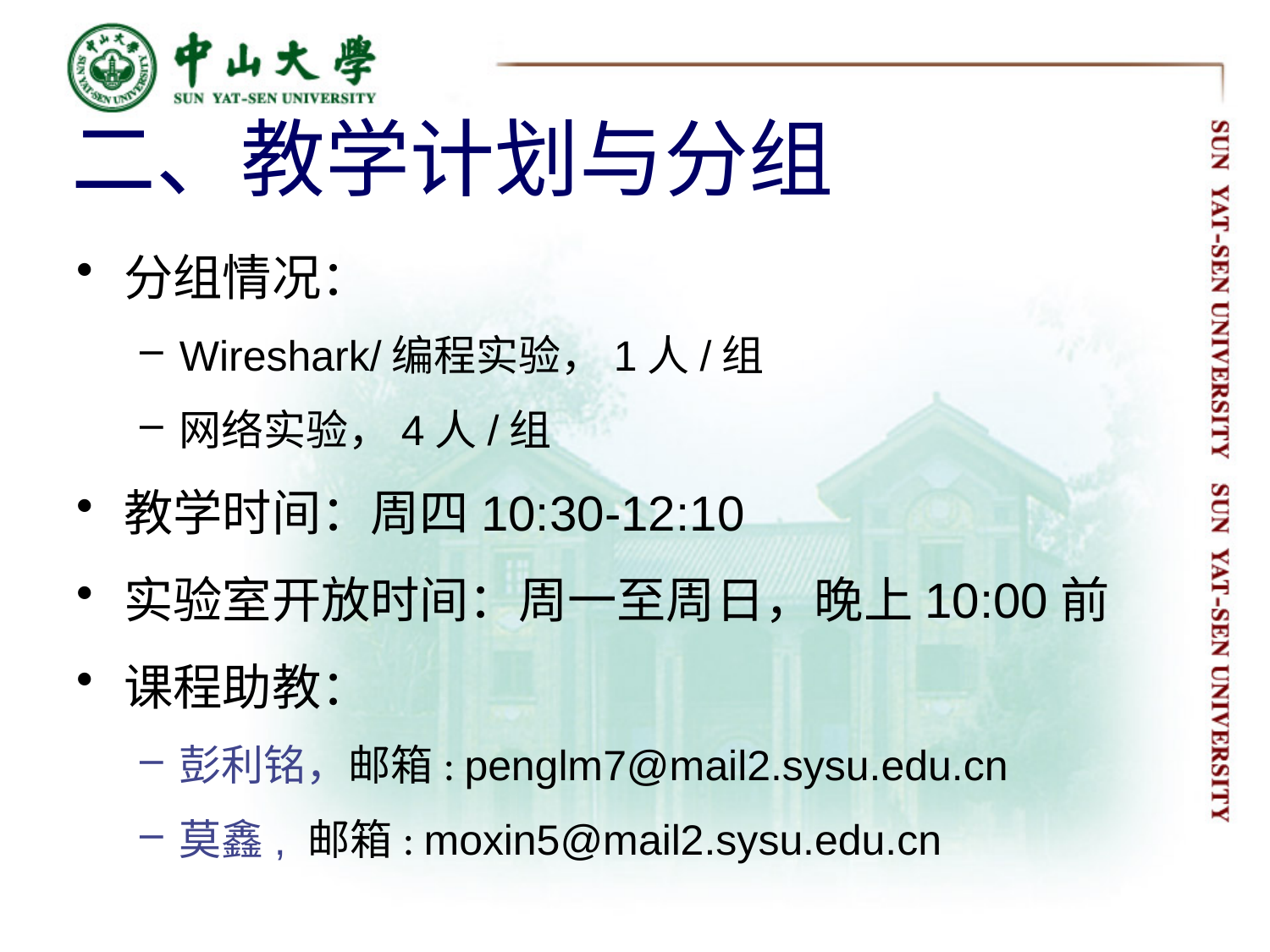

# 二、教学计划与分组
分组情况：
Wireshark/编程实验，1人/组
网络实验，4人/组
教学时间：周四10:30-12:10
实验室开放时间：周一至周日，晚上10:00前
课程助教：
彭利铭，邮箱: penglm7@mail2.sysu.edu.cn
莫鑫, 邮箱: moxin5@mail2.sysu.edu.cn